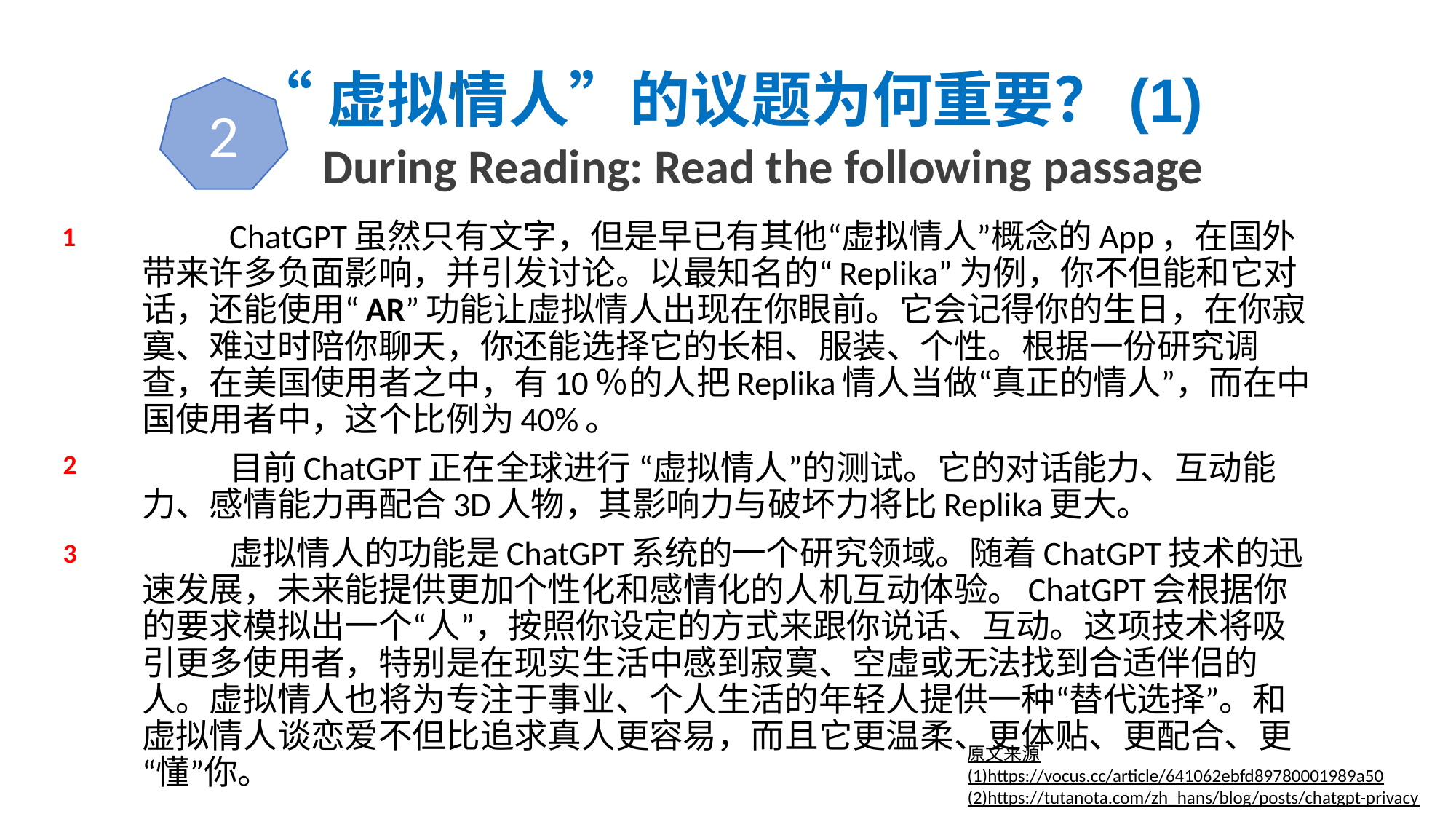

# “虚拟情人”的议题为何重要？(1) During Reading: Read the following passage
2
1
	ChatGPT虽然只有文字，但是早已有其他“虚拟情人”概念的App，在国外带来许多负面影响，并引发讨论。以最知名的“Replika”为例，你不但能和它对话，还能使用“AR”功能让虚拟情人出现在你眼前。它会记得你的生日，在你寂寞、难过时陪你聊天，你还能选择它的长相、服装、个性。根据一份研究调查，在美国使用者之中，有10％的人把Replika情人当做“真正的情人”，而在中国使用者中，这个比例为40%。
	目前ChatGPT正在全球进行 “虚拟情人”的测试。它的对话能力、互动能力、感情能力再配合3D人物，其影响力与破坏力将比Replika更大。
	虚拟情人的功能是ChatGPT系统的一个研究领域。随着ChatGPT技术的迅速发展，未来能提供更加个性化和感情化的人机互动体验。ChatGPT会根据你的要求模拟出一个“人”，按照你设定的方式来跟你说话、互动。这项技术将吸引更多使用者，特别是在现实生活中感到寂寞、空虛或无法找到合适伴侣的人。虚拟情人也将为专注于事业、个人生活的年轻人提供一种“替代选择”。和虚拟情人谈恋爱不但比追求真人更容易，而且它更温柔、更体贴、更配合、更“懂”你。

2
3
原文来源
(1)https://vocus.cc/article/641062ebfd89780001989a50
(2)https://tutanota.com/zh_hans/blog/posts/chatgpt-privacy